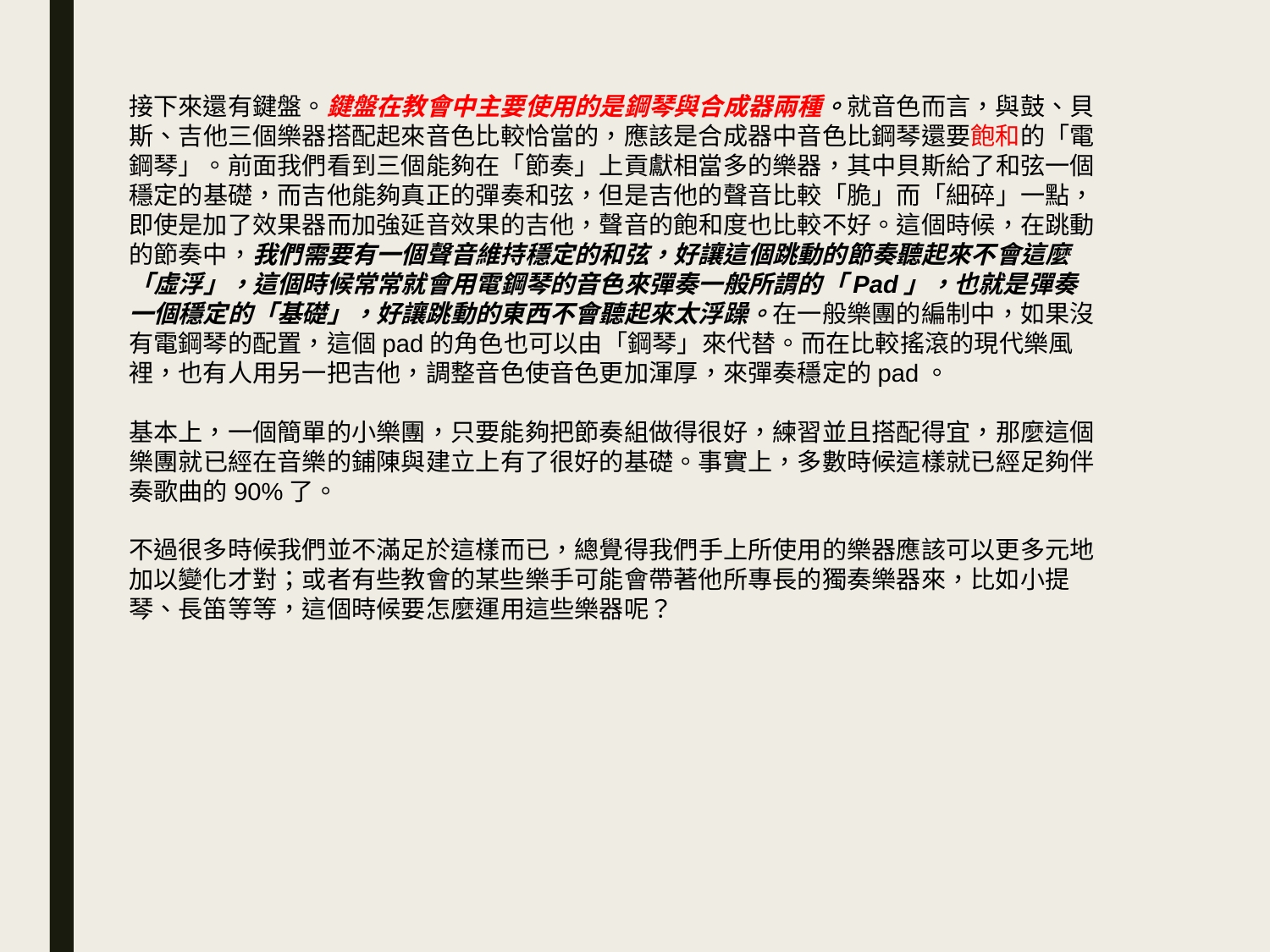

接下來還有鍵盤。鍵盤在教會中主要使用的是鋼琴與合成器兩種。就音色而言，與鼓、貝斯、吉他三個樂器搭配起來音色比較恰當的，應該是合成器中音色比鋼琴還要飽和的「電鋼琴」。前面我們看到三個能夠在「節奏」上貢獻相當多的樂器，其中貝斯給了和弦一個穩定的基礎，而吉他能夠真正的彈奏和弦，但是吉他的聲音比較「脆」而「細碎」一點，即使是加了效果器而加強延音效果的吉他，聲音的飽和度也比較不好。這個時候，在跳動的節奏中，我們需要有一個聲音維持穩定的和弦，好讓這個跳動的節奏聽起來不會這麼「虛浮」，這個時候常常就會用電鋼琴的音色來彈奏一般所謂的「Pad」，也就是彈奏一個穩定的「基礎」，好讓跳動的東西不會聽起來太浮躁。在一般樂團的編制中，如果沒有電鋼琴的配置，這個pad的角色也可以由「鋼琴」來代替。而在比較搖滾的現代樂風裡，也有人用另一把吉他，調整音色使音色更加渾厚，來彈奏穩定的pad。

基本上，一個簡單的小樂團，只要能夠把節奏組做得很好，練習並且搭配得宜，那麼這個樂團就已經在音樂的鋪陳與建立上有了很好的基礎。事實上，多數時候這樣就已經足夠伴奏歌曲的90%了。

不過很多時候我們並不滿足於這樣而已，總覺得我們手上所使用的樂器應該可以更多元地加以變化才對；或者有些教會的某些樂手可能會帶著他所專長的獨奏樂器來，比如小提琴、長笛等等，這個時候要怎麼運用這些樂器呢？